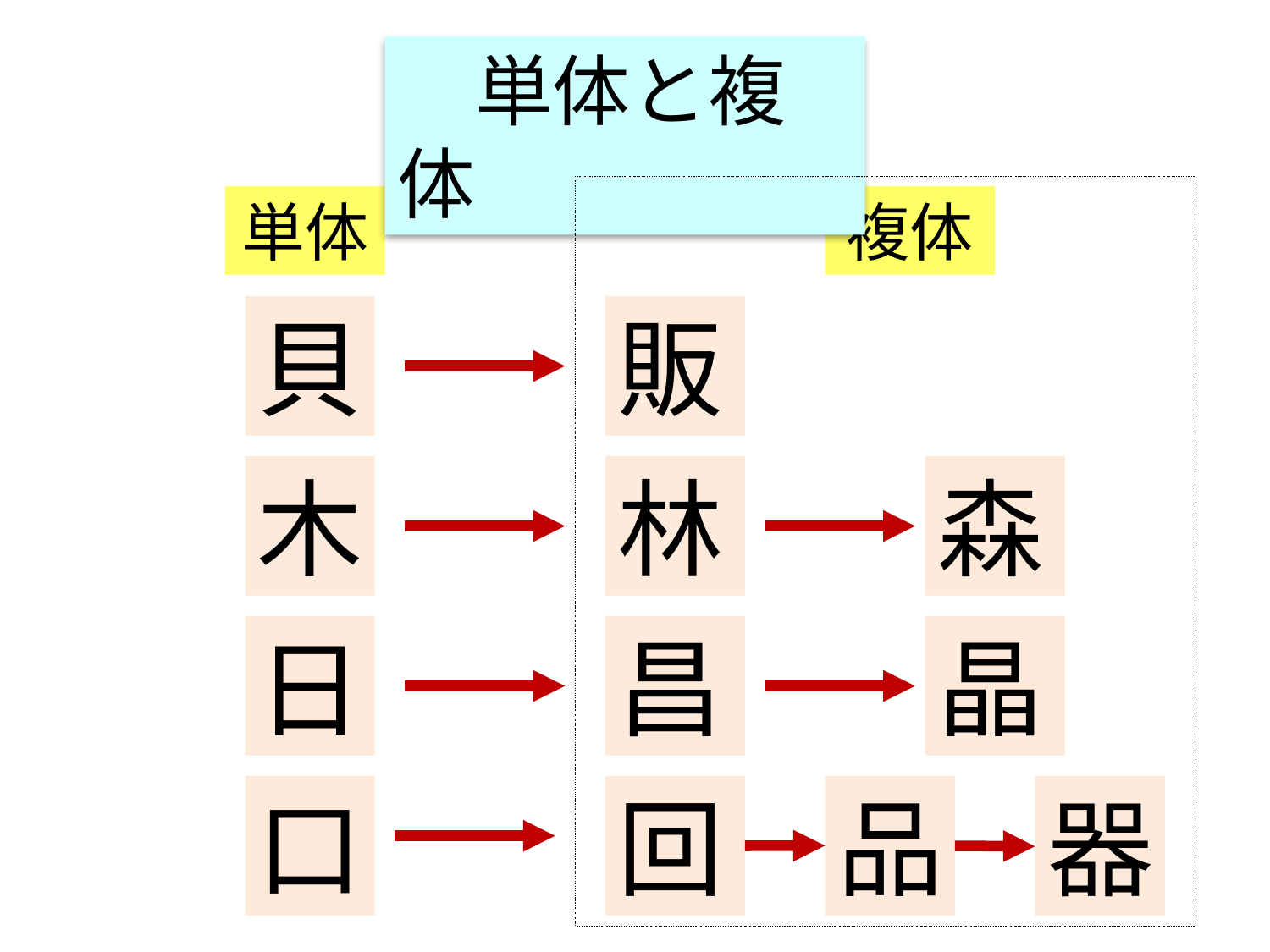

単体と複体

単体
複体
貝
販
木
林
森
日
昌
晶
口
回
品
器